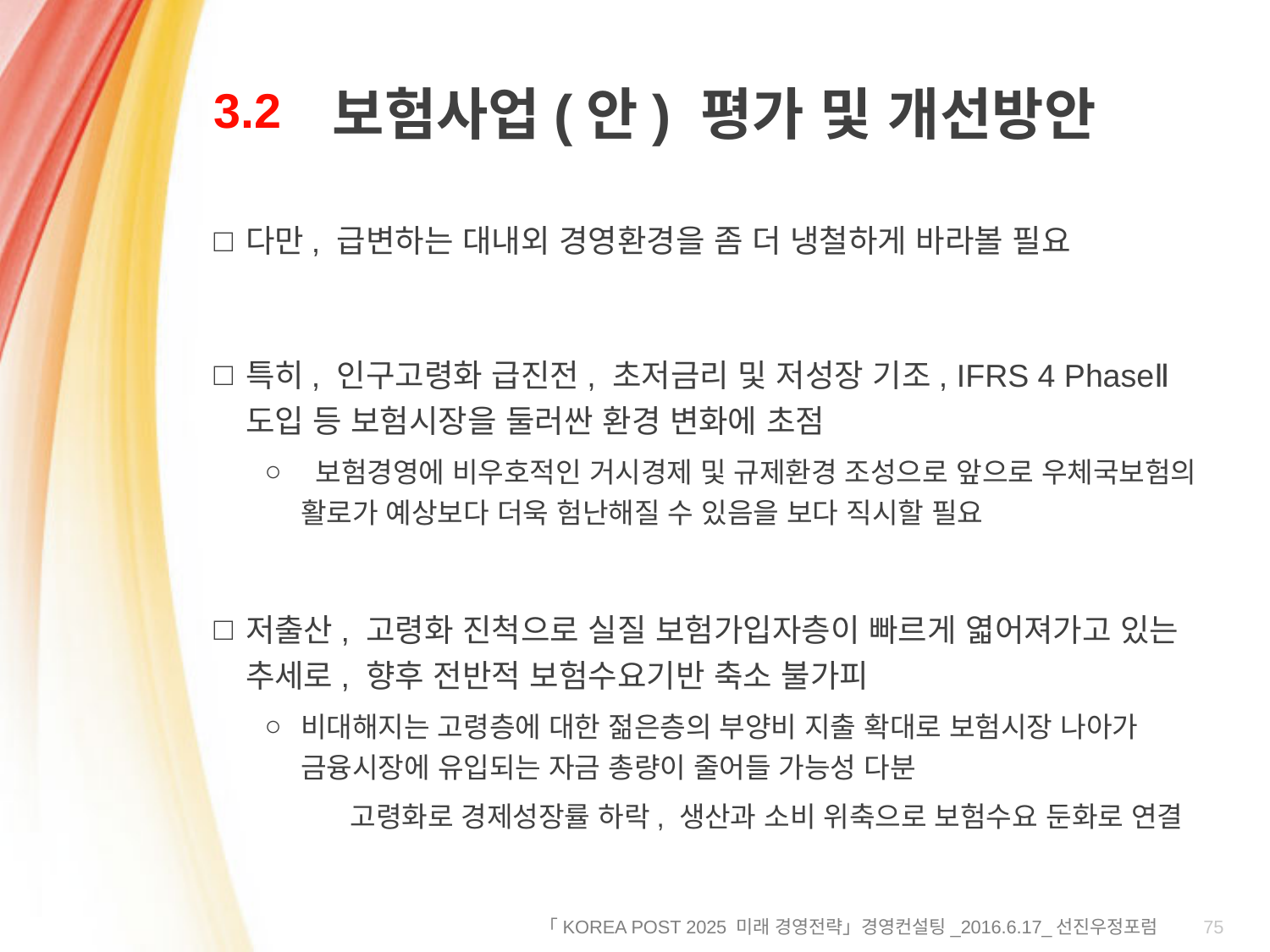

# 3.2
보험사업(안) 평가 및 개선방안
다만, 급변하는 대내외 경영환경을 좀 더 냉철하게 바라볼 필요

특히, 인구고령화 급진전, 초저금리 및 저성장 기조, IFRS 4 PhaseⅡ 도입 등 보험시장을 둘러싼 환경 변화에 초점
 보험경영에 비우호적인 거시경제 및 규제환경 조성으로 앞으로 우체국보험의 활로가 예상보다 더욱 험난해질 수 있음을 보다 직시할 필요

저출산, 고령화 진척으로 실질 보험가입자층이 빠르게 엷어져가고 있는 추세로, 향후 전반적 보험수요기반 축소 불가피
비대해지는 고령층에 대한 젊은층의 부양비 지출 확대로 보험시장 나아가 금융시장에 유입되는 자금 총량이 줄어들 가능성 다분
고령화로 경제성장률 하락, 생산과 소비 위축으로 보험수요 둔화로 연결

75